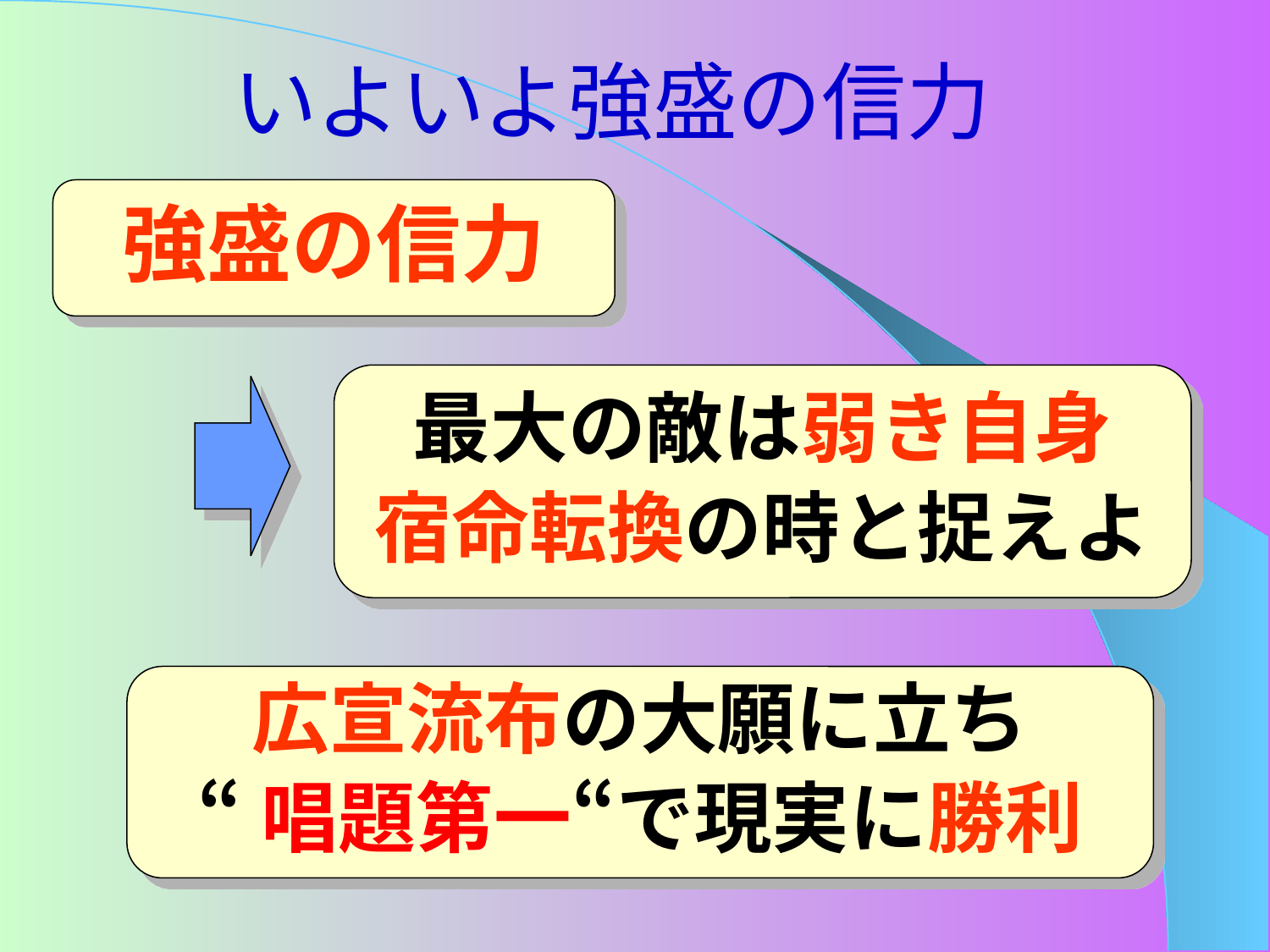

# いよいよ強盛の信力
強盛の信力
最大の敵は弱き自身
宿命転換の時と捉えよ

広宣流布の大願に立ち
“唱題第一“で現実に勝利